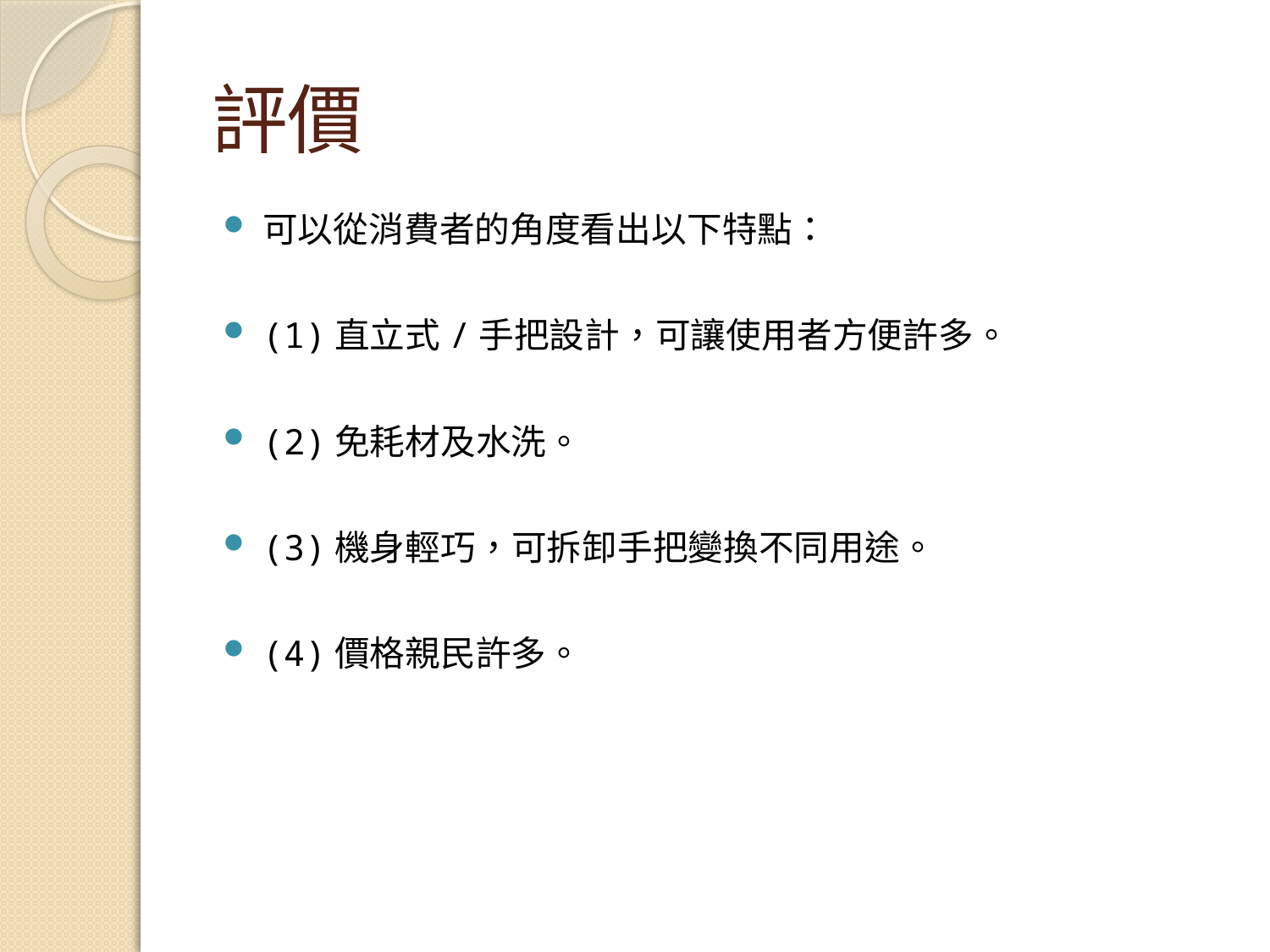

# 評價
可以從消費者的角度看出以下特點：

(1)直立式/手把設計，可讓使用者方便許多。

(2)免耗材及水洗。

(3)機身輕巧，可拆卸手把變換不同用途。

(4)價格親民許多。